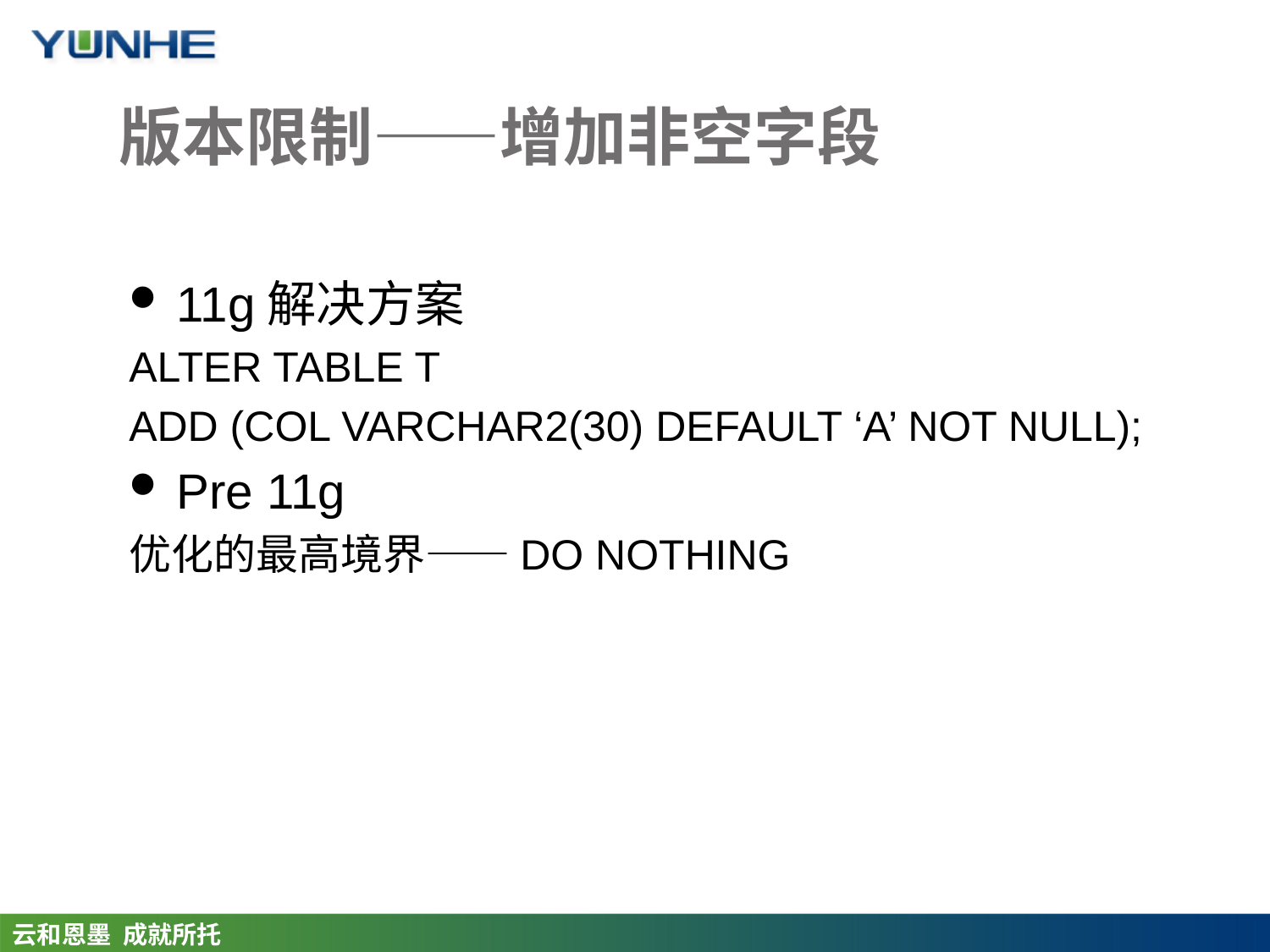

# 版本限制——增加非空字段
11g解决方案
ALTER TABLE T
ADD (COL VARCHAR2(30) DEFAULT ‘A’ NOT NULL);
Pre 11g
优化的最高境界——DO NOTHING